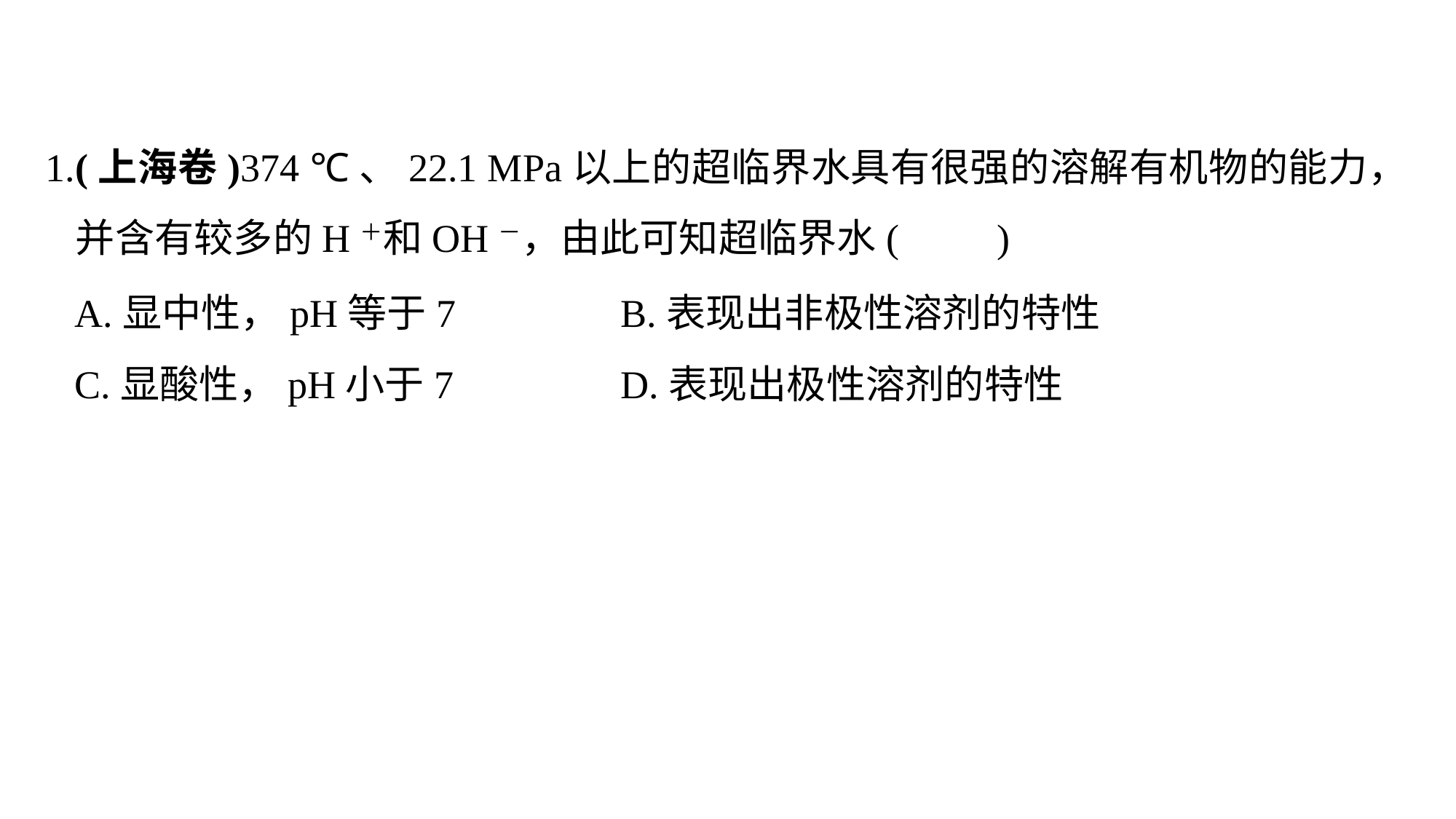

1.(上海卷)374 ℃、22.1 MPa以上的超临界水具有很强的溶解有机物的能力，并含有较多的H＋和OH－，由此可知超临界水(　　)
A.显中性，pH等于7		B.表现出非极性溶剂的特性
C.显酸性，pH小于7		D.表现出极性溶剂的特性